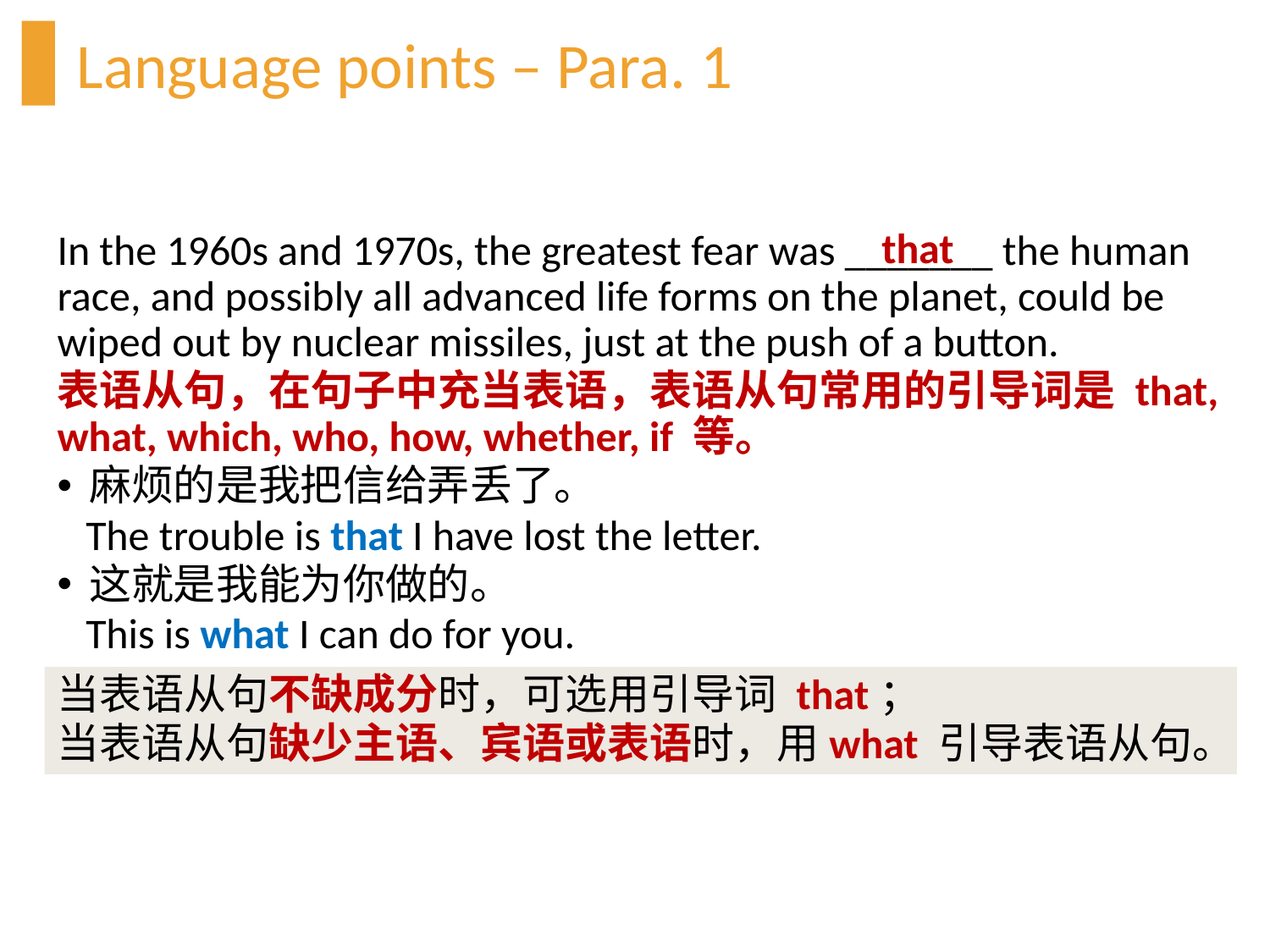

# Language points – Para. 1
that
In the 1960s and 1970s, the greatest fear was _______ the human race, and possibly all advanced life forms on the planet, could be wiped out by nuclear missiles, just at the push of a button.
表语从句，在句子中充当表语，表语从句常用的引导词是 that, what, which, who, how, whether, if 等。
麻烦的是我把信给弄丢了。
   The trouble is that I have lost the letter.
这就是我能为你做的。
   This is what I can do for you.
当表语从句不缺成分时，可选用引导词 that；
当表语从句缺少主语、宾语或表语时，用what 引导表语从句。